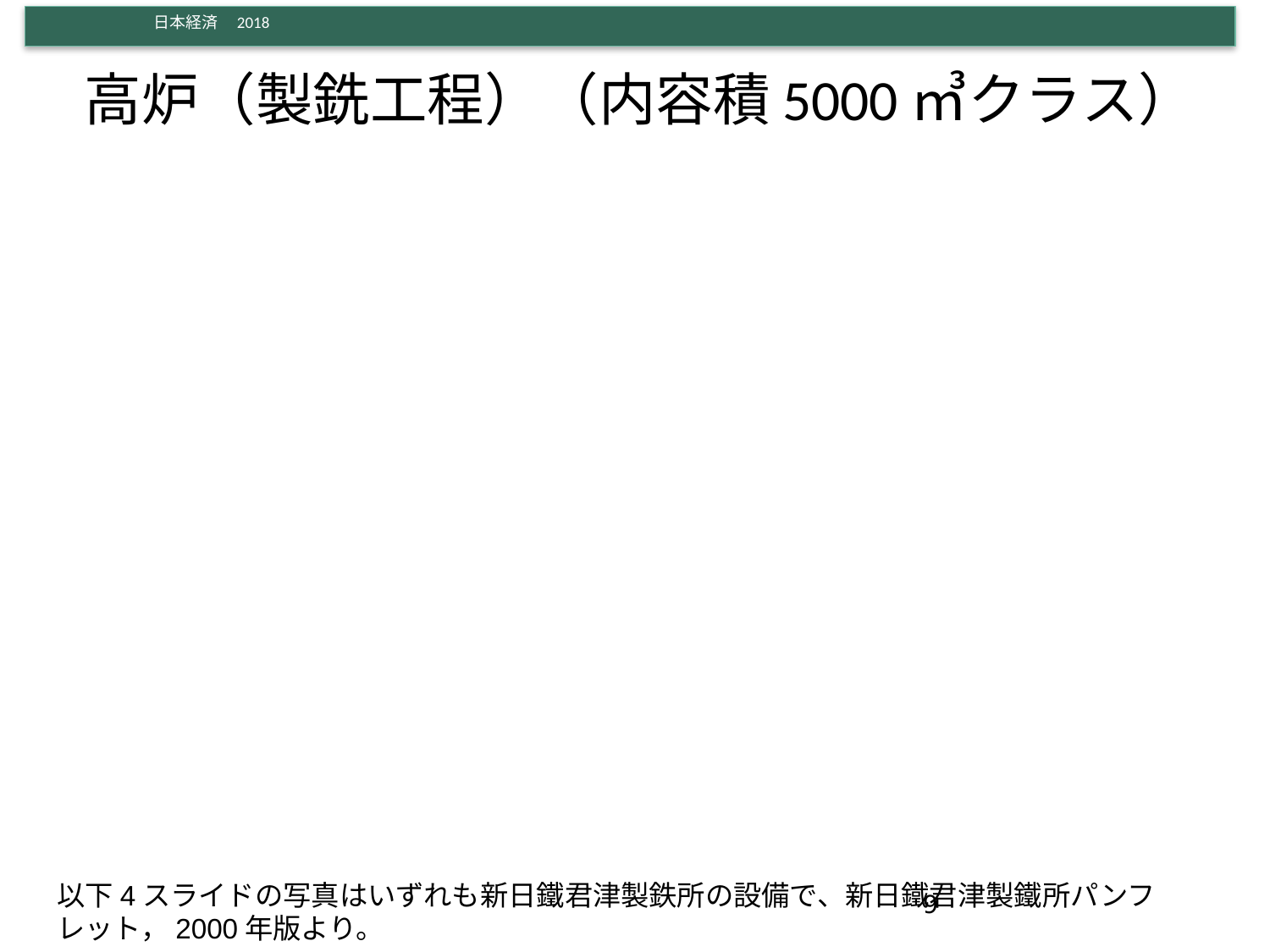

# 高炉（製銑工程）（内容積5000㎥クラス）
以下4スライドの写真はいずれも新日鐵君津製鉄所の設備で、新日鐵君津製鐵所パンフレット，2000年版より。
9